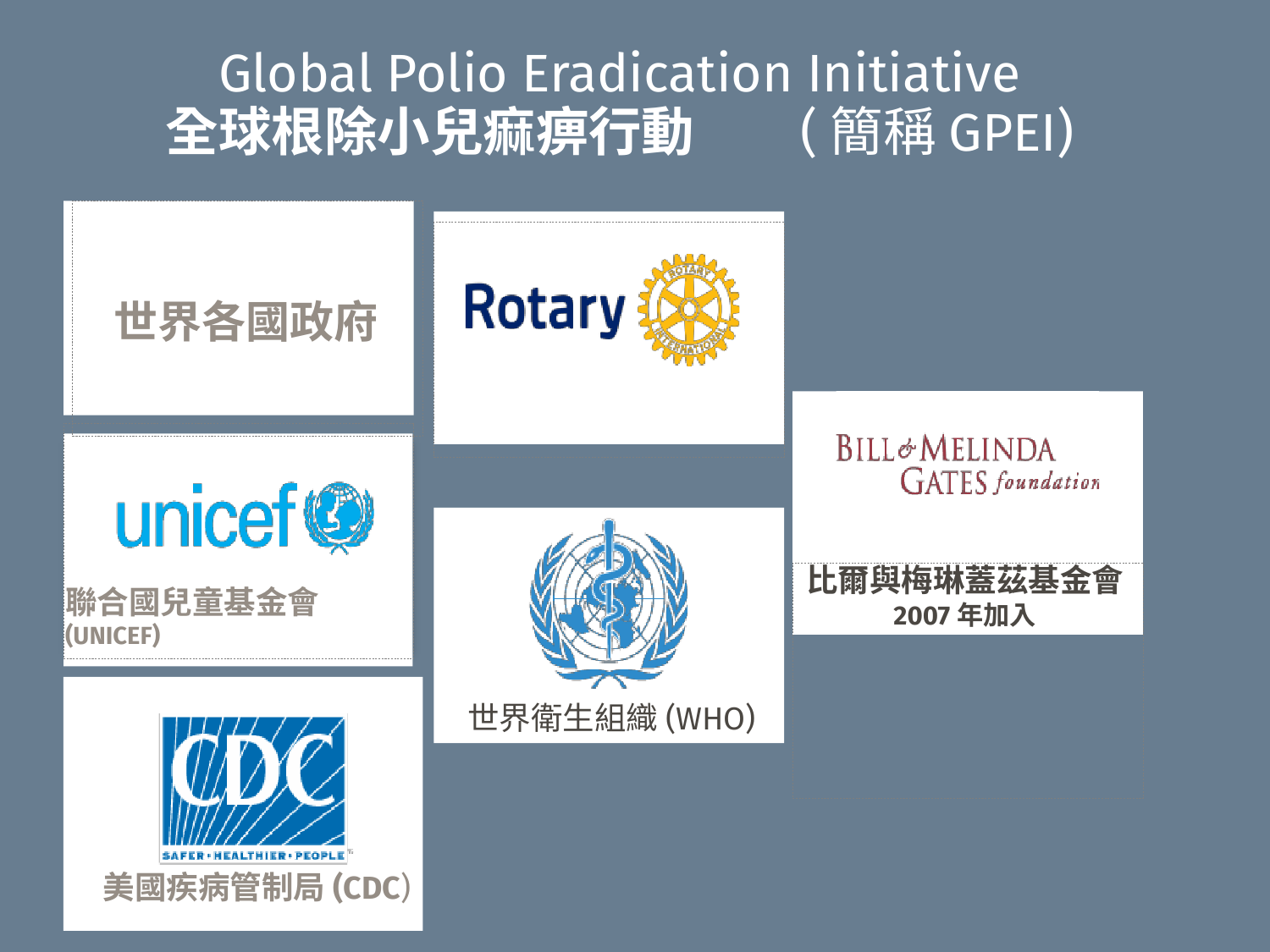

# Global Polio Eradication Initiative 全球根除小兒痲痹行動	(簡稱GPEI)

世界各國政府

比爾與梅琳蓋茲基金會
2007年加入

聯合國兒童基金會(UNICEF)

世界衛生組織(WHO)

美國疾病管制局(CDC)